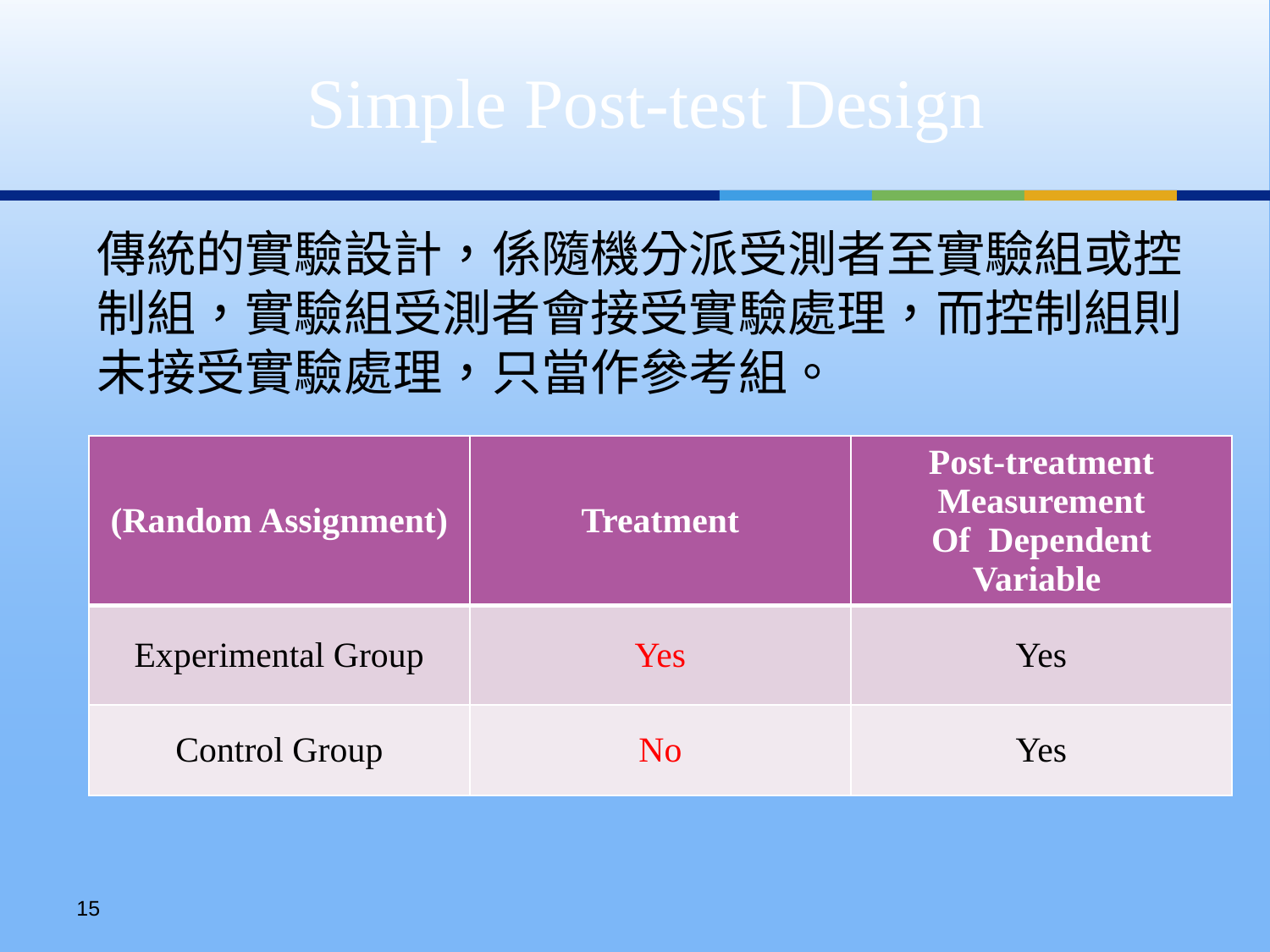

Simple Post-test Design
傳統的實驗設計，係隨機分派受測者至實驗組或控制組，實驗組受測者會接受實驗處理，而控制組則未接受實驗處理，只當作參考組。
| (Random Assignment) | Treatment | Post-treatment Measurement Of Dependent Variable |
| --- | --- | --- |
| Experimental Group | Yes | Yes |
| Control Group | No | Yes |
15